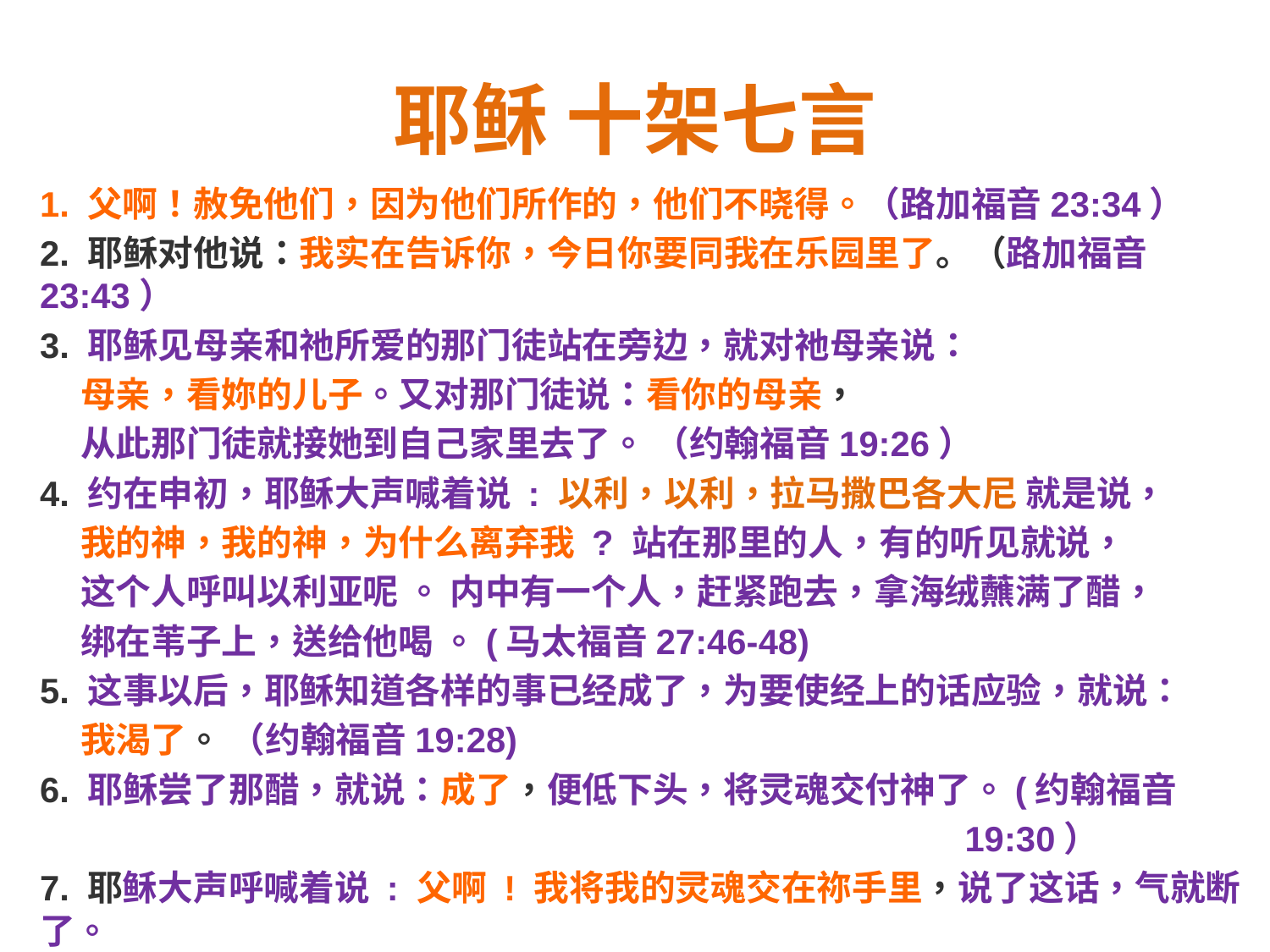

# 耶稣 十架七言
1. 父啊！赦免他们，因为他们所作的，他们不晓得。（路加福音23:34）
2. 耶稣对他说：我实在告诉你，今日你要同我在乐园里了。（路加福音23:43）
3. 耶稣见母亲和祂所爱的那门徒站在旁边，就对祂母亲说：
    母亲，看妳的儿子。又对那门徒说：看你的母亲，
    从此那门徒就接她到自己家里去了。 （约翰福音19:26）
4. 约在申初，耶稣大声喊着说 : 以利，以利，拉马撒巴各大尼 就是说，
    我的神，我的神，为什么离弃我 ? 站在那里的人，有的听见就说，
    这个人呼叫以利亚呢 。 内中有一个人，赶紧跑去，拿海绒蘸满了醋，
    绑在苇子上，送给他喝 。(马太福音27:46-48)
5. 这事以后，耶稣知道各样的事已经成了，为要使经上的话应验，就说：
    我渴了。 （约翰福音19:28)
6. 耶稣尝了那醋，就说：成了，便低下头，将灵魂交付神了。(约翰福音
                                                                                               19:30）
7. 耶稣大声呼喊着说 : 父啊 ! 我将我的灵魂交在祢手里，说了这话，气就断了。
                                                                                     （路加福音23:46）